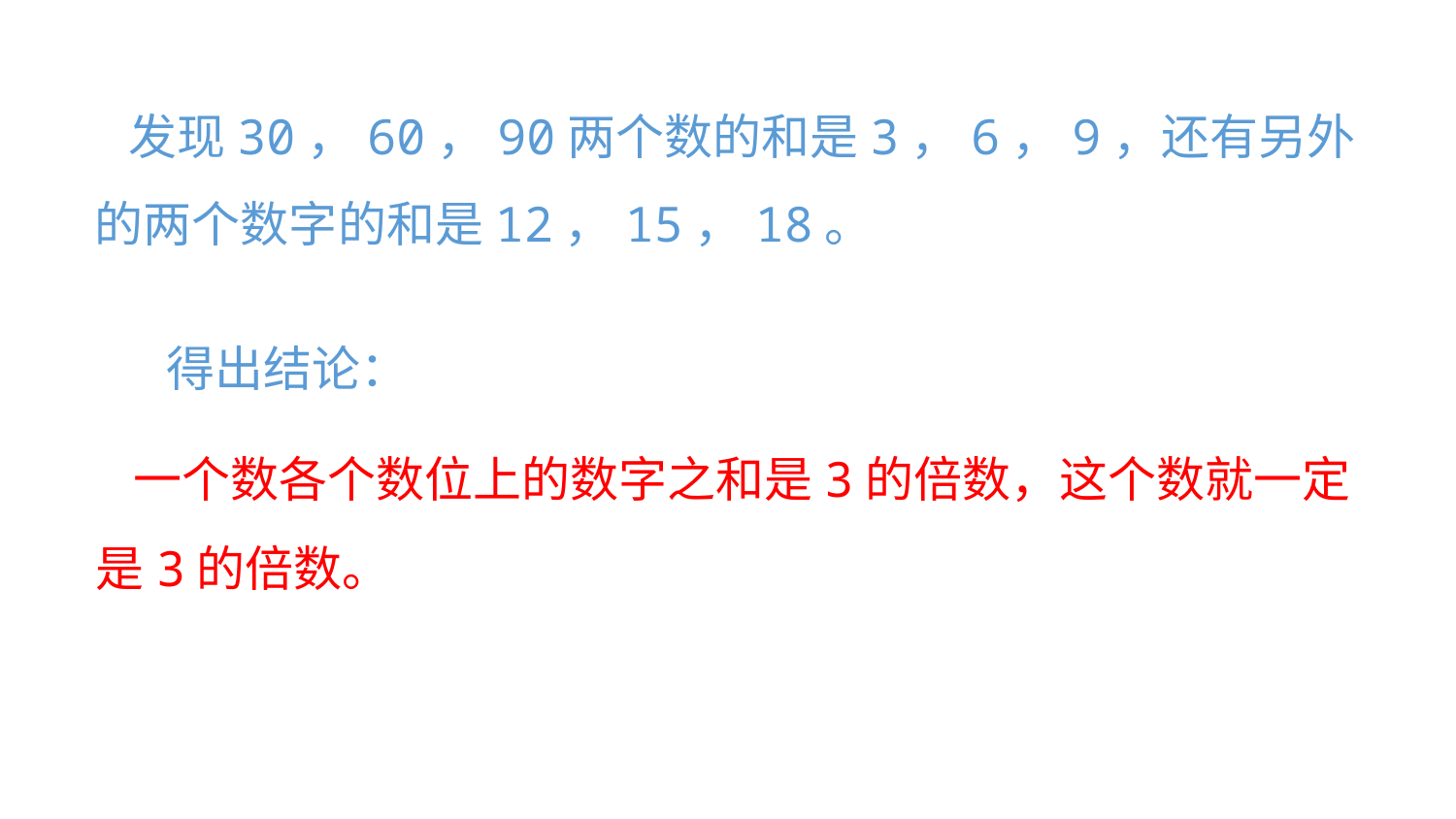

发现30，60，90两个数的和是3，6，9，还有另外的两个数字的和是12，15，18。
得出结论：
  一个数各个数位上的数字之和是3的倍数，这个数就一定是3的倍数。